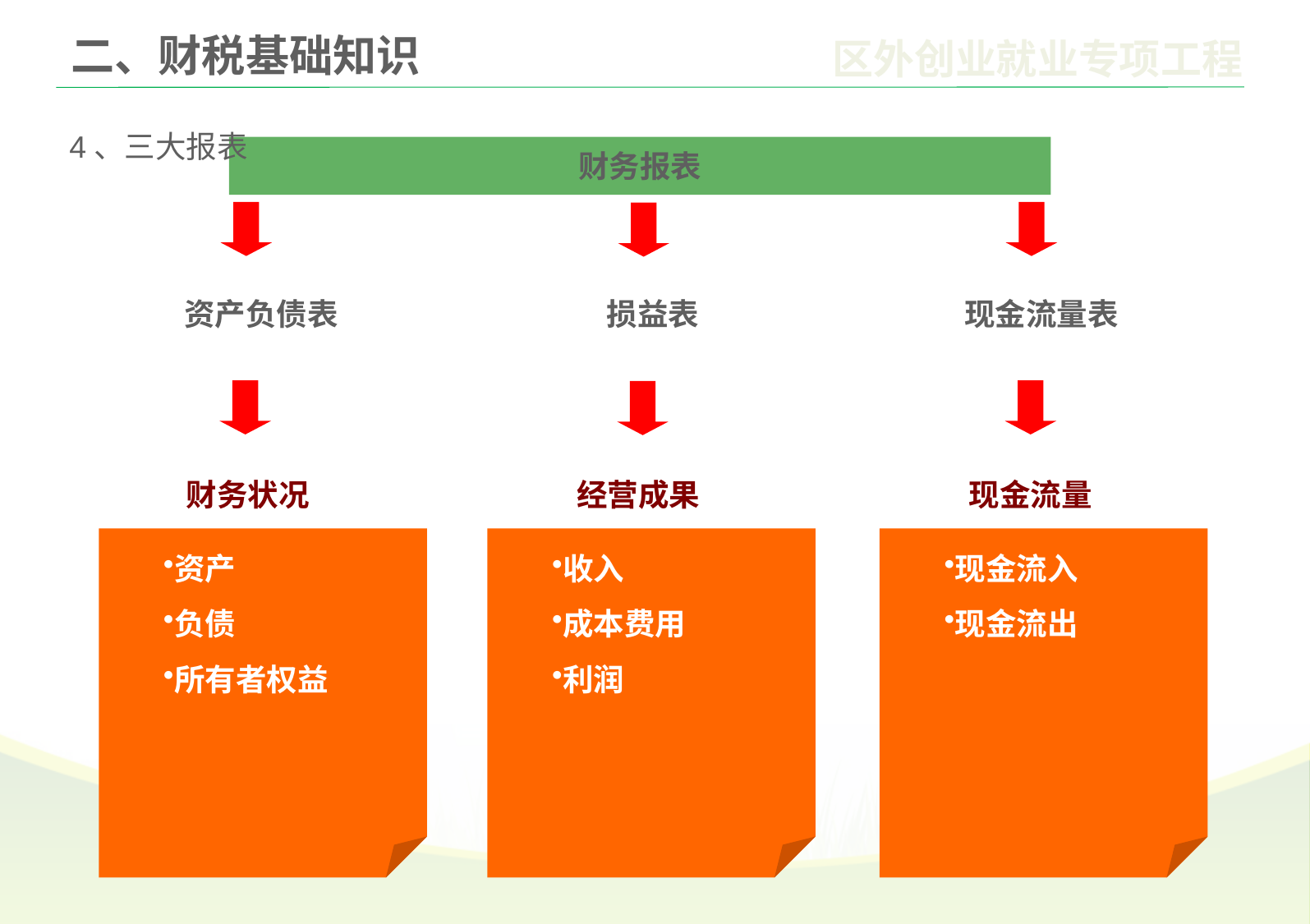

二、财税基础知识
4、三大报表
财务报表

资产负债表
损益表
现金流量表

财务状况
经营成果
现金流量
资产
负债
所有者权益
收入
成本费用
利润
现金流入
现金流出